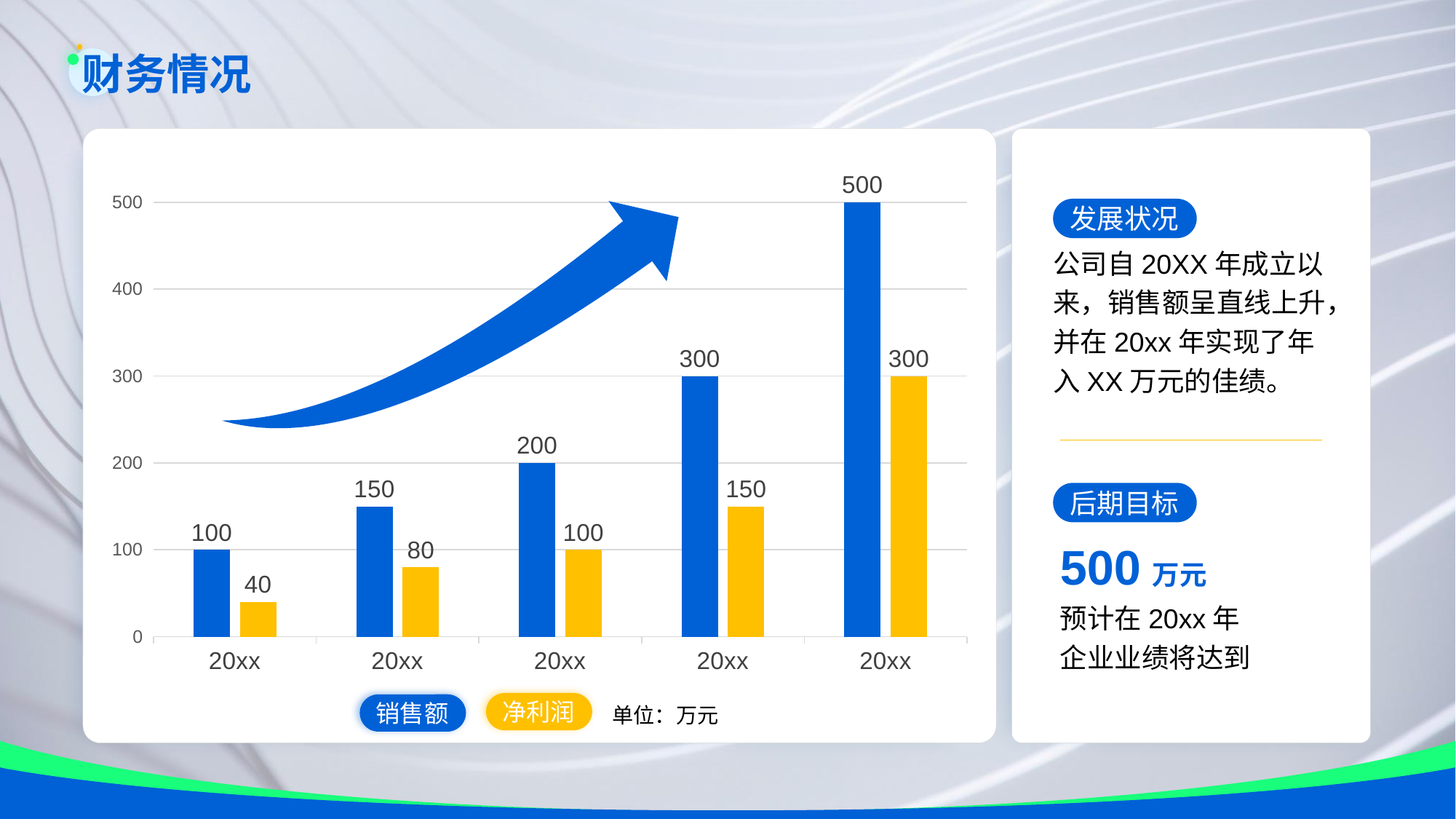

财务情况

### Chart

| Category | 销售额 | 净利润 |
|---|---|---|
| 20xx | 100.0 | 40.0 |
| 20xx | 150.0 | 80.0 |
| 20xx | 200.0 | 100.0 |
| 20xx | 300.0 | 150.0 |
| 20xx | 500.0 | 300.0 |
发展状况

公司自20XX年成立以来，销售额呈直线上升，并在20xx年实现了年入XX万元的佳绩。

后期目标
500万元
预计在20xx年
企业业绩将达到

净利润

销售额
单位：万元